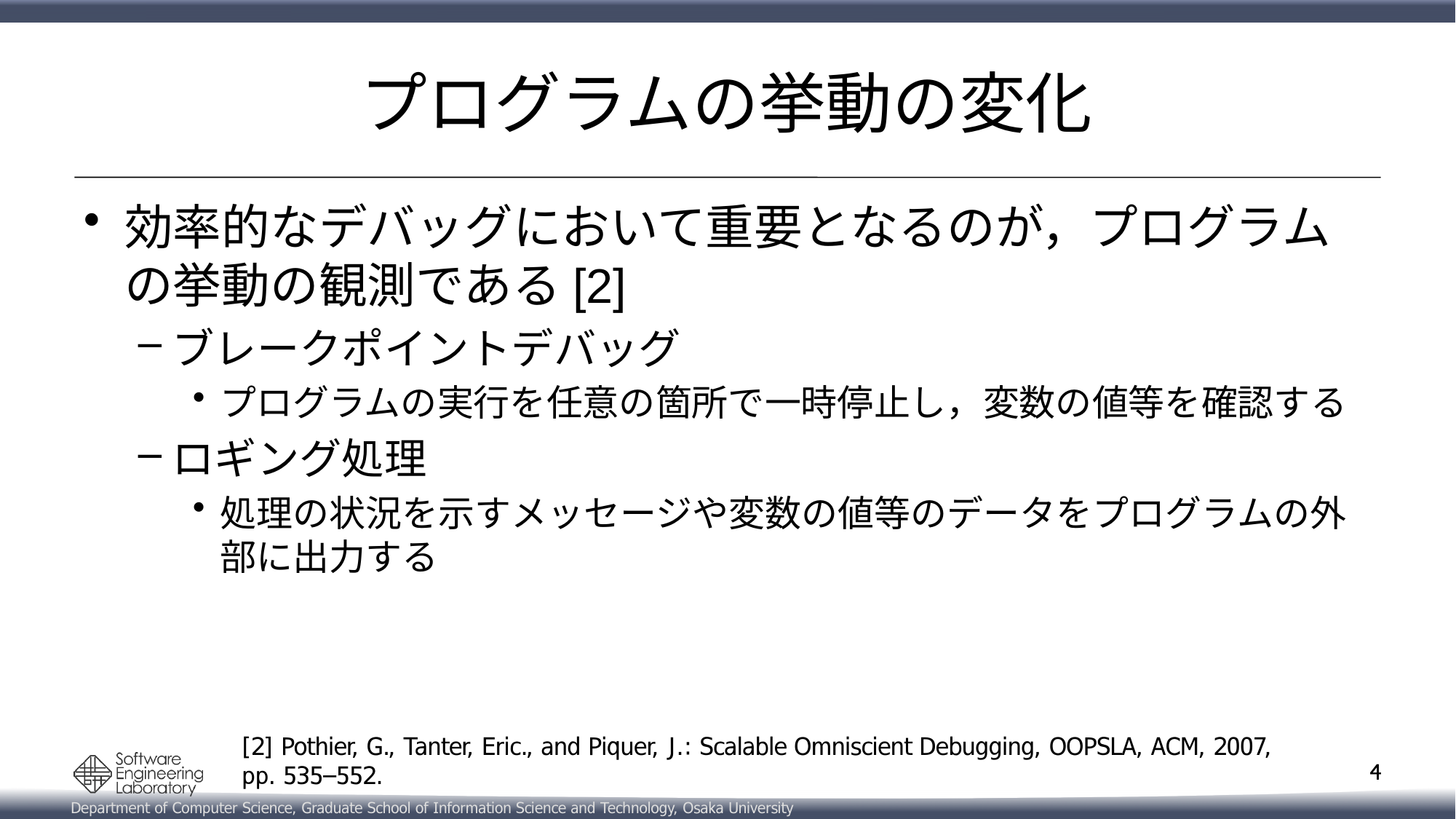

# プログラムの挙動の変化
効率的なデバッグにおいて重要となるのが，プログラムの挙動の観測である[2]
ブレークポイントデバッグ
プログラムの実行を任意の箇所で一時停止し，変数の値等を確認する
ロギング処理
処理の状況を示すメッセージや変数の値等のデータをプログラムの外部に出力する

[2] Pothier, G., Tanter, Eric., and Piquer, J.: Scalable Omniscient Debugging, OOPSLA, ACM, 2007, pp. 535–552.

4